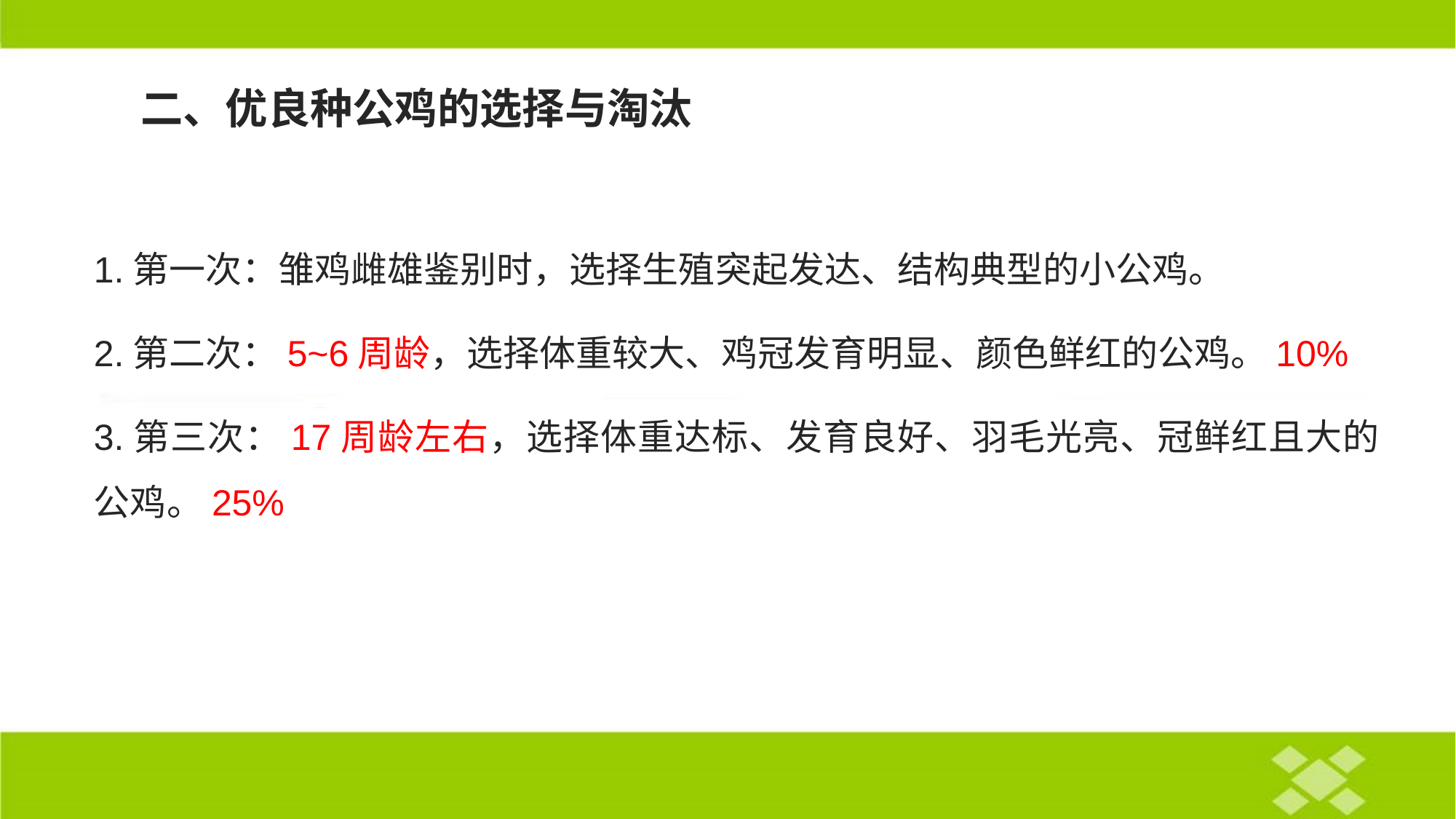

二、优良种公鸡的选择与淘汰
1.第一次：雏鸡雌雄鉴别时，选择生殖突起发达、结构典型的小公鸡。
2.第二次：5~6周龄，选择体重较大、鸡冠发育明显、颜色鲜红的公鸡。10%
3.第三次：17周龄左右，选择体重达标、发育良好、羽毛光亮、冠鲜红且大的公鸡。25%